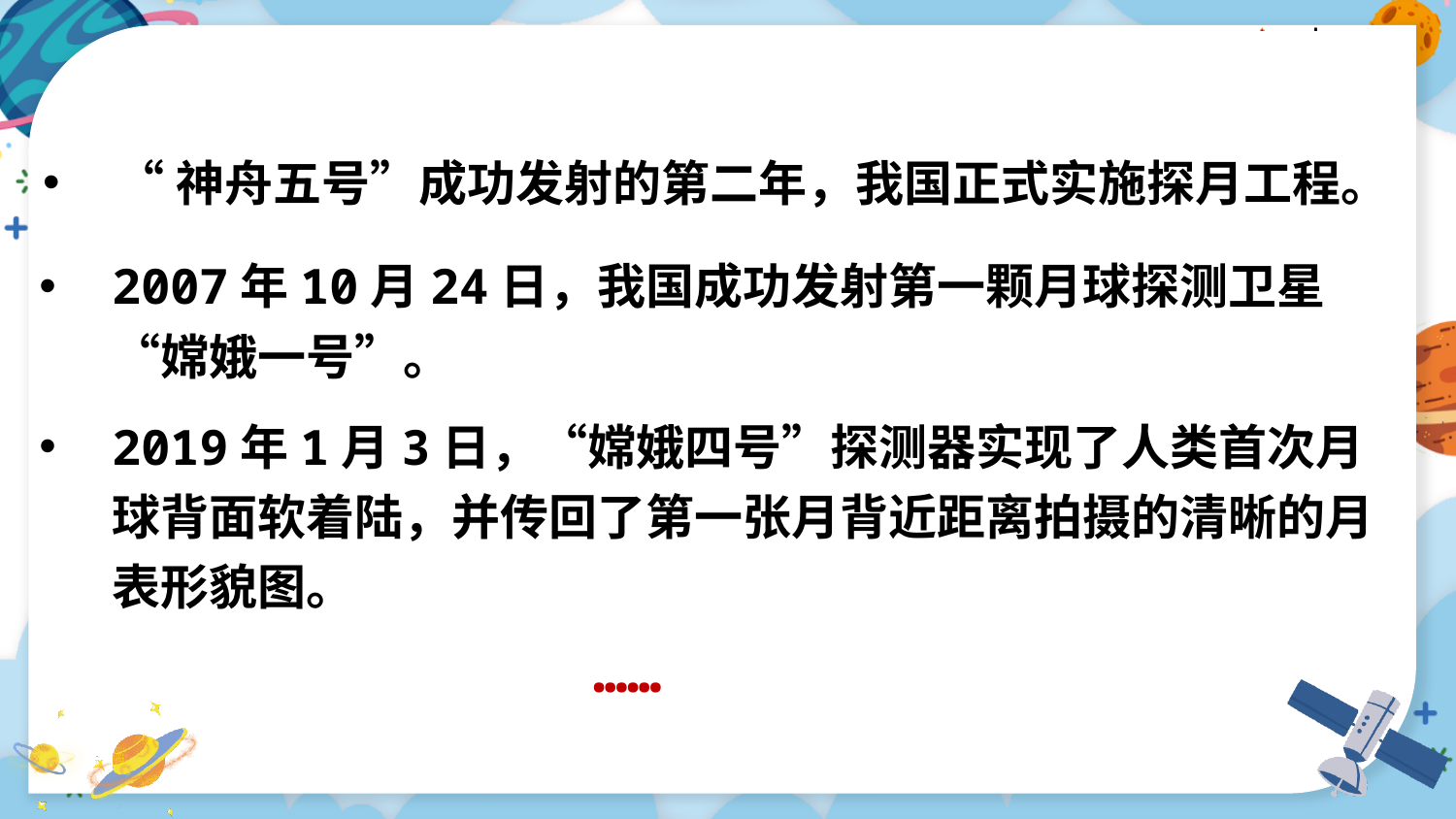

“神舟五号”成功发射的第二年，我国正式实施探月工程。

2007年10月24日，我国成功发射第一颗月球探测卫星“嫦娥一号”。
2019年1月3日，“嫦娥四号”探测器实现了人类首次月球背面软着陆，并传回了第一张月背近距离拍摄的清晰的月表形貌图。
……